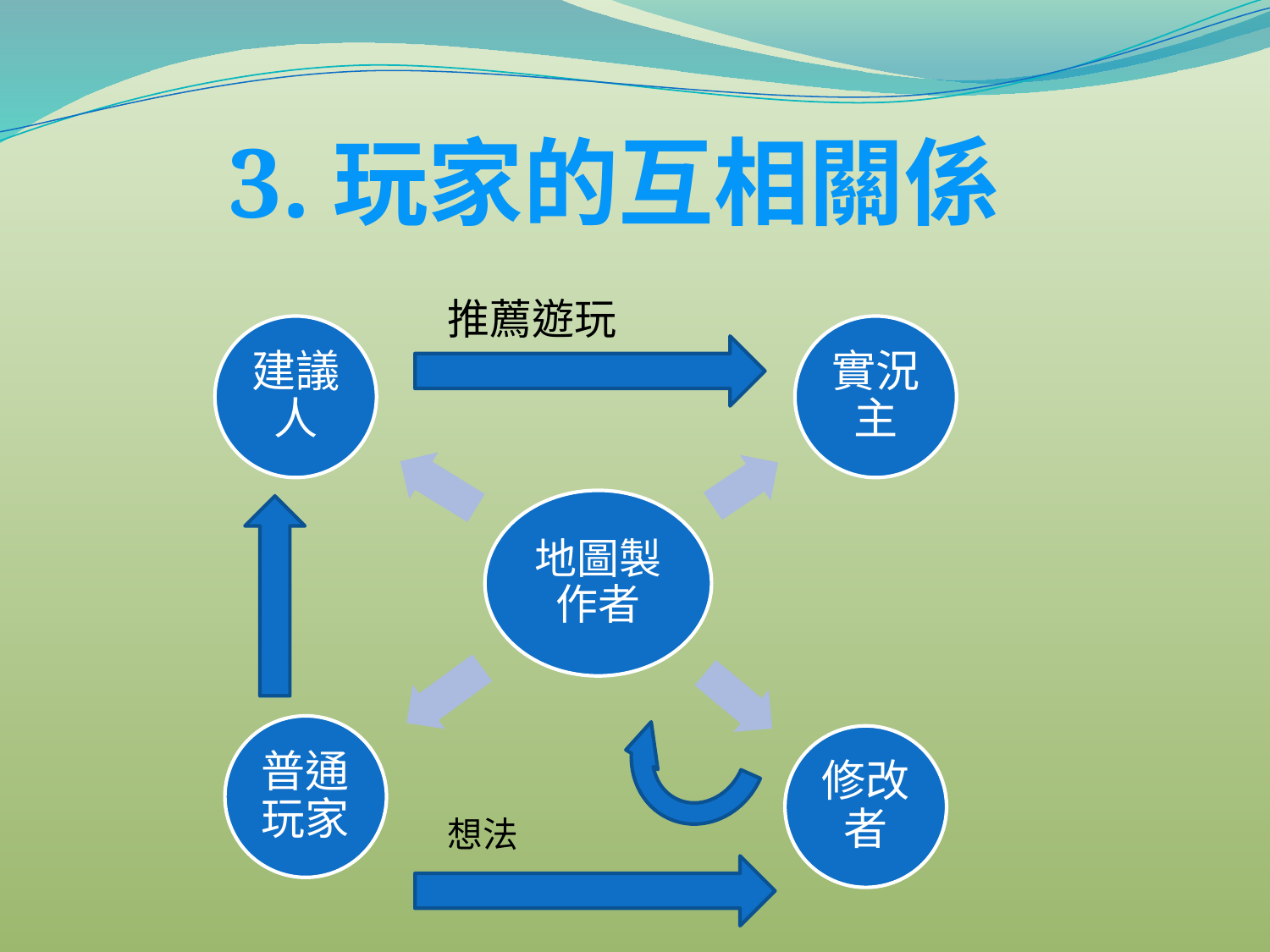

3.玩家的互相關係
地圖製作者

建議人

實況主

修改者

普通玩家
推薦遊玩

想法